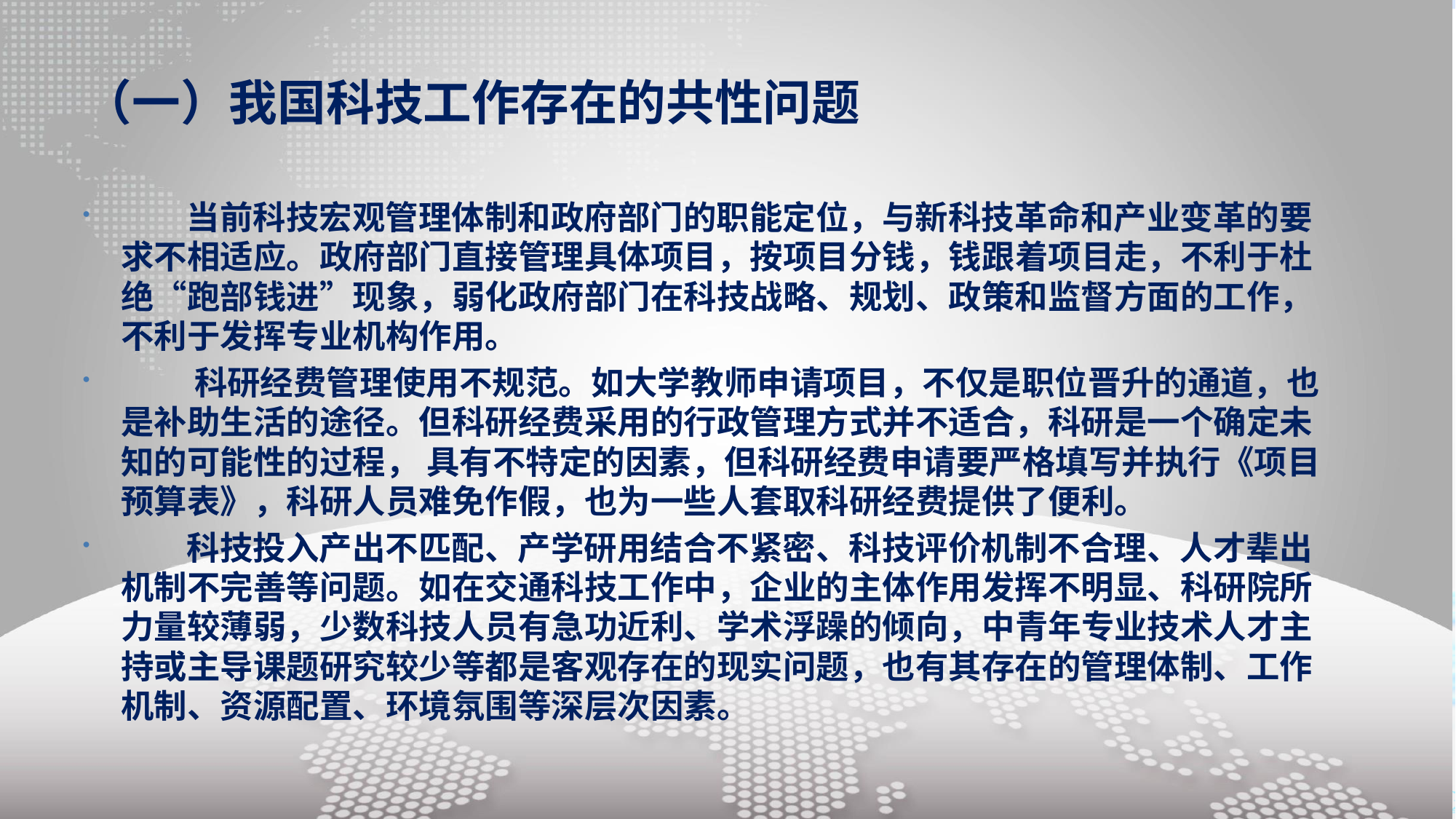

# （一）我国科技工作存在的共性问题
        当前科技宏观管理体制和政府部门的职能定位，与新科技革命和产业变革的要求不相适应。政府部门直接管理具体项目，按项目分钱，钱跟着项目走，不利于杜绝“跑部钱进”现象，弱化政府部门在科技战略、规划、政策和监督方面的工作，不利于发挥专业机构作用。
         科研经费管理使用不规范。如大学教师申请项目，不仅是职位晋升的通道，也是补助生活的途径。但科研经费采用的行政管理方式并不适合，科研是一个确定未知的可能性的过程， 具有不特定的因素，但科研经费申请要严格填写并执行《项目预算表》，科研人员难免作假，也为一些人套取科研经费提供了便利。
        科技投入产出不匹配、产学研用结合不紧密、科技评价机制不合理、人才辈出机制不完善等问题。如在交通科技工作中，企业的主体作用发挥不明显、科研院所力量较薄弱，少数科技人员有急功近利、学术浮躁的倾向，中青年专业技术人才主持或主导课题研究较少等都是客观存在的现实问题，也有其存在的管理体制、工作机制、资源配置、环境氛围等深层次因素。